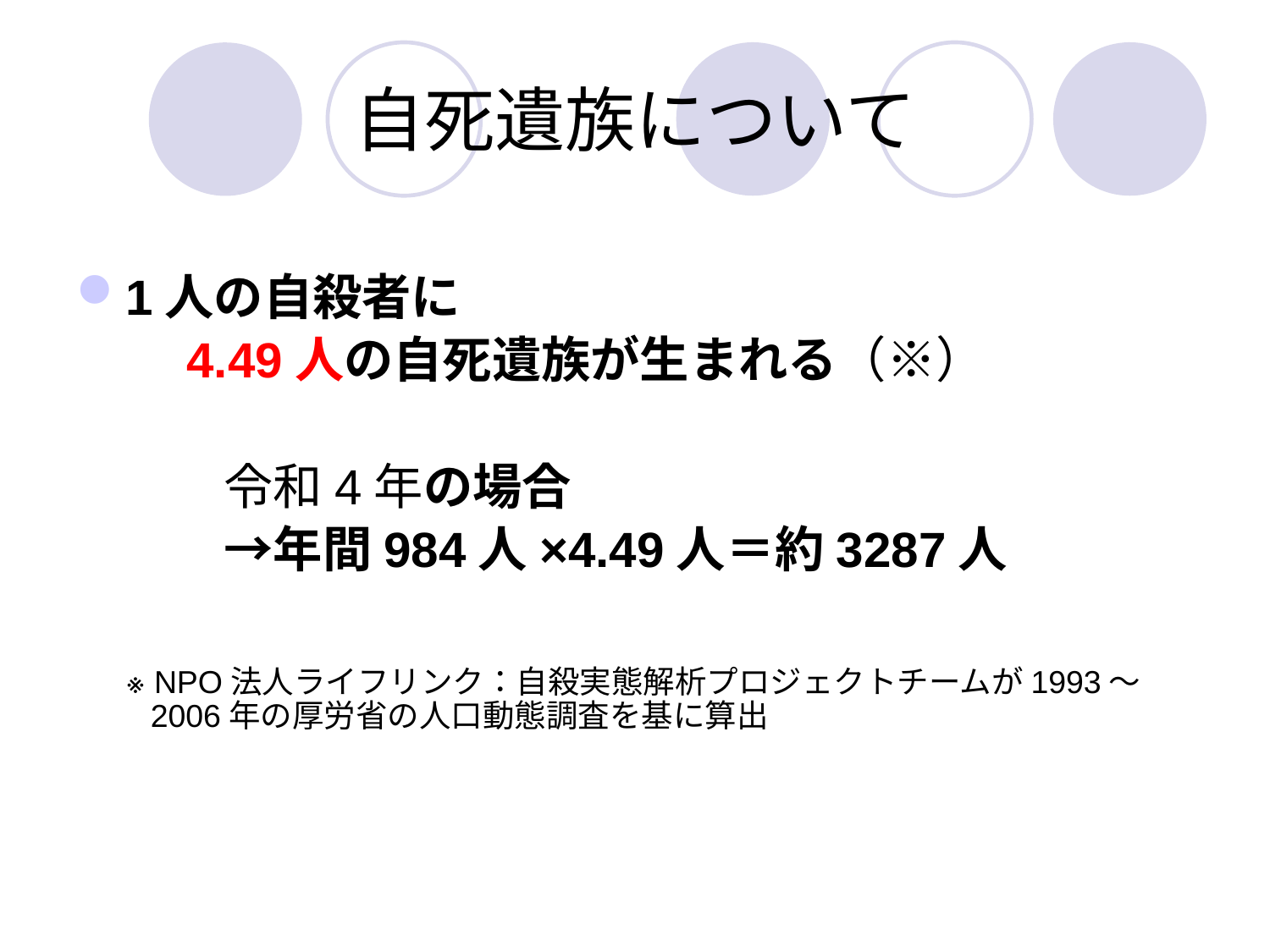

# 自死遺族について
1人の自殺者に
　　4.49人の自死遺族が生まれる（※）

　　　令和4年の場合
　　　→年間984人×4.49人＝約3287人

※ NPO法人ライフリンク：自殺実態解析プロジェクトチームが1993～2006年の厚労省の人口動態調査を基に算出